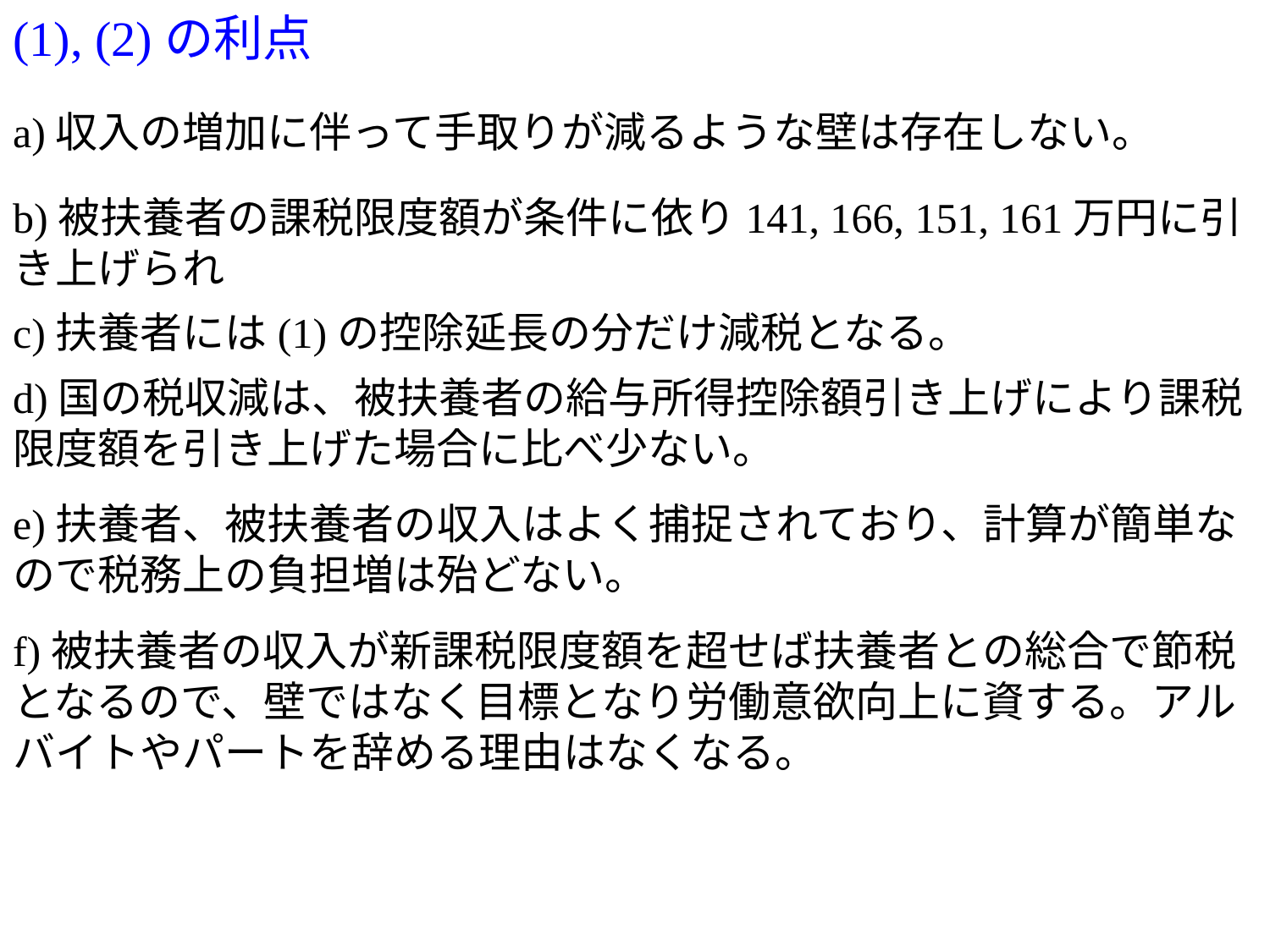

(1), (2)の利点
a)収入の増加に伴って手取りが減るような壁は存在しない。

b)被扶養者の課税限度額が条件に依り141, 166, 151, 161万円に引き上げられ
c)扶養者には(1)の控除延長の分だけ減税となる。
d)国の税収減は、被扶養者の給与所得控除額引き上げにより課税限度額を引き上げた場合に比べ少ない。
e)扶養者、被扶養者の収入はよく捕捉されており、計算が簡単なので税務上の負担増は殆どない。
f)被扶養者の収入が新課税限度額を超せば扶養者との総合で節税となるので、壁ではなく目標となり労働意欲向上に資する。アルバイトやパートを辞める理由はなくなる。